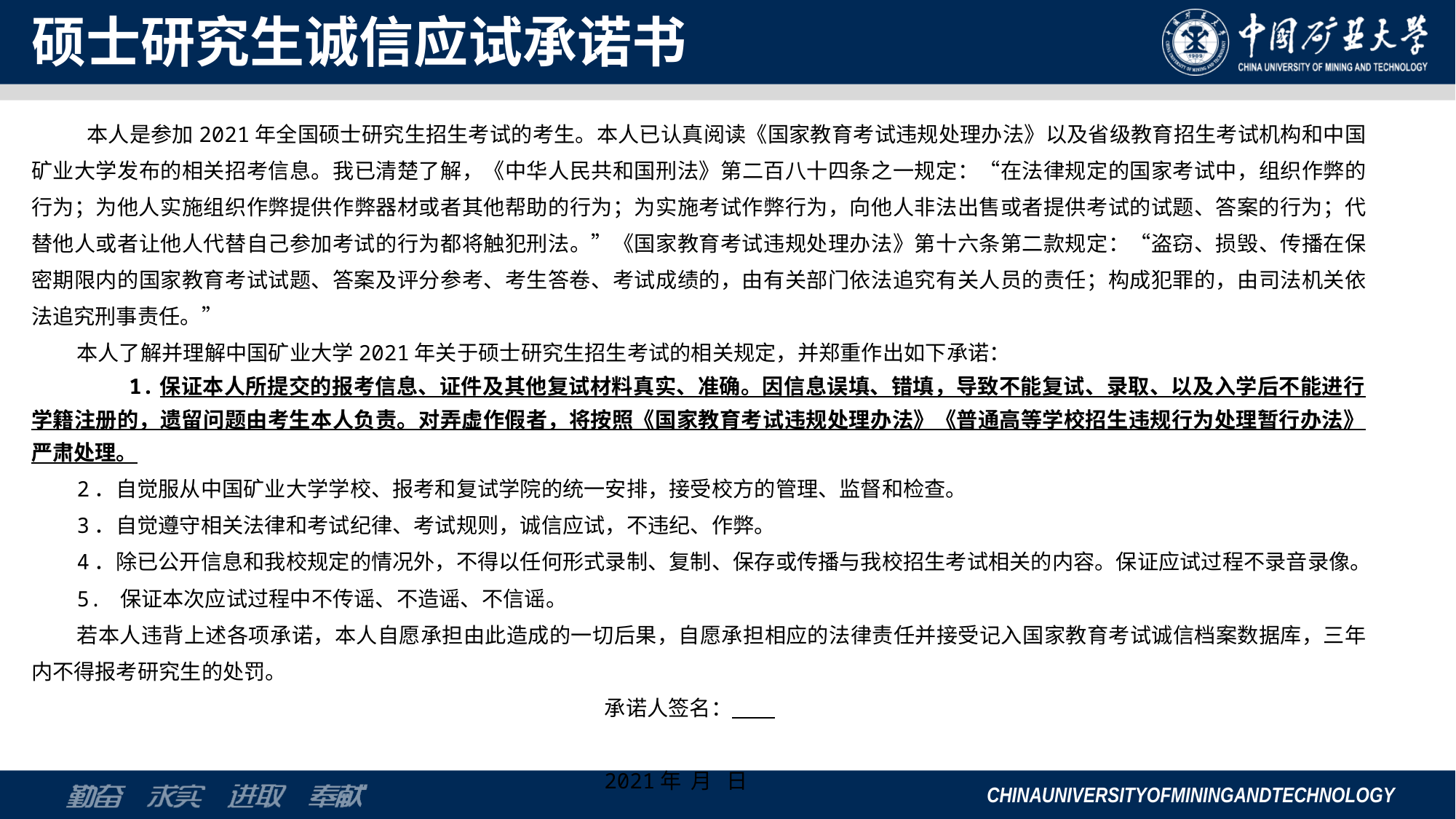

# 硕士研究生诚信应试承诺书
 本人是参加2021年全国硕士研究生招生考试的考生。本人已认真阅读《国家教育考试违规处理办法》以及省级教育招生考试机构和中国矿业大学发布的相关招考信息。我已清楚了解，《中华人民共和国刑法》第二百八十四条之一规定：“在法律规定的国家考试中，组织作弊的行为；为他人实施组织作弊提供作弊器材或者其他帮助的行为；为实施考试作弊行为，向他人非法出售或者提供考试的试题、答案的行为；代替他人或者让他人代替自己参加考试的行为都将触犯刑法。”《国家教育考试违规处理办法》第十六条第二款规定：“盗窃、损毁、传播在保密期限内的国家教育考试试题、答案及评分参考、考生答卷、考试成绩的，由有关部门依法追究有关人员的责任；构成犯罪的，由司法机关依法追究刑事责任。”
本人了解并理解中国矿业大学2021年关于硕士研究生招生考试的相关规定，并郑重作出如下承诺：
    1.保证本人所提交的报考信息、证件及其他复试材料真实、准确。因信息误填、错填，导致不能复试、录取、以及入学后不能进行学籍注册的，遗留问题由考生本人负责。对弄虚作假者，将按照《国家教育考试违规处理办法》《普通高等学校招生违规行为处理暂行办法》严肃处理。
2．自觉服从中国矿业大学学校、报考和复试学院的统一安排，接受校方的管理、监督和检查。
3．自觉遵守相关法律和考试纪律、考试规则，诚信应试，不违纪、作弊。
4．除已公开信息和我校规定的情况外，不得以任何形式录制、复制、保存或传播与我校招生考试相关的内容。保证应试过程不录音录像。
5. 保证本次应试过程中不传谣、不造谣、不信谣。
若本人违背上述各项承诺，本人自愿承担由此造成的一切后果，自愿承担相应的法律责任并接受记入国家教育考试诚信档案数据库，三年内不得报考研究生的处罚。
                                                承诺人签名：
                                                                           2021年  月   日